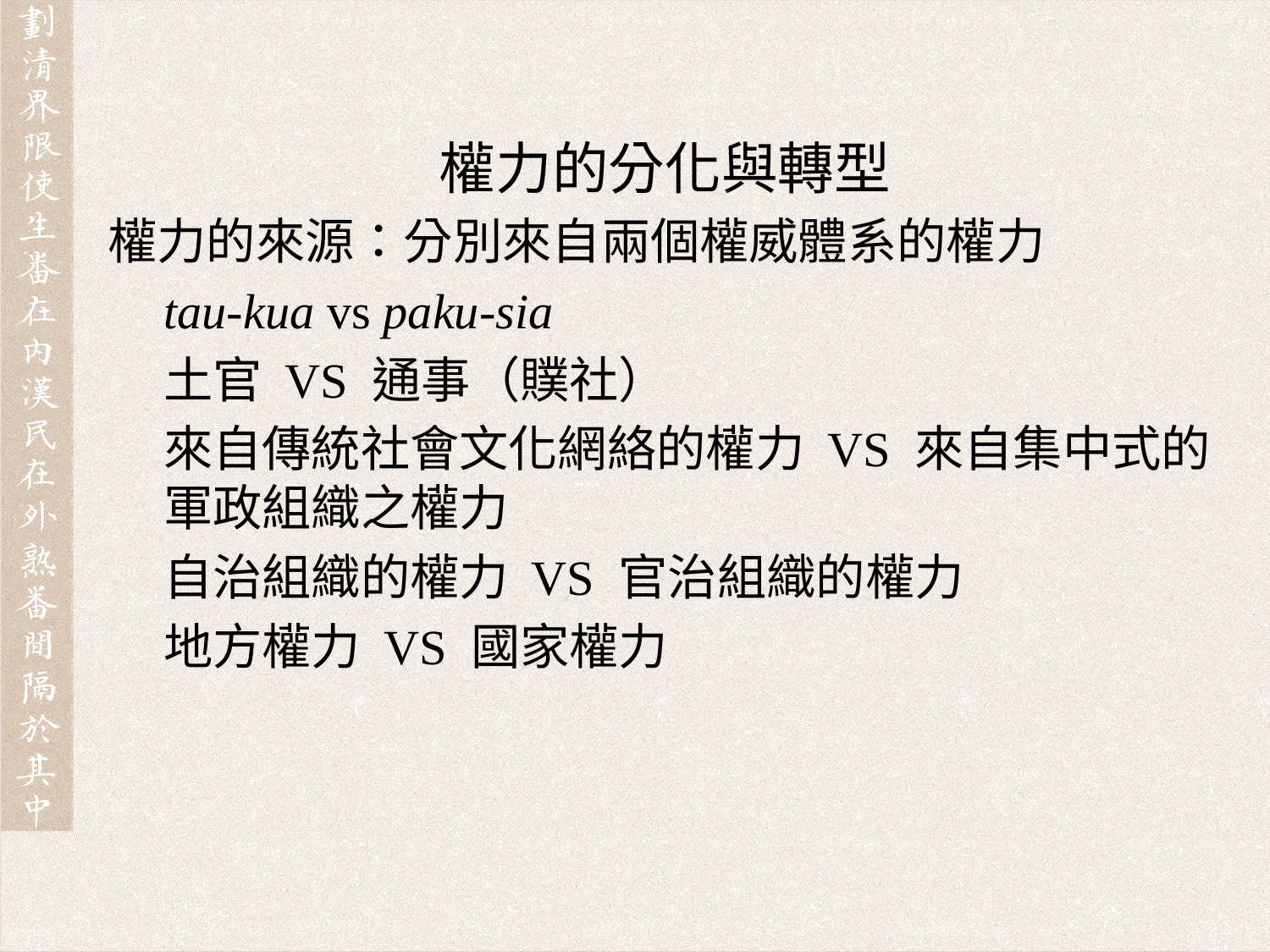

權力的分化與轉型
權力的來源：分別來自兩個權威體系的權力
tau-kua vs paku-sia
土官 VS 通事（贌社）
來自傳統社會文化網絡的權力 VS 來自集中式的軍政組織之權力
自治組織的權力 VS 官治組織的權力
地方權力 VS 國家權力